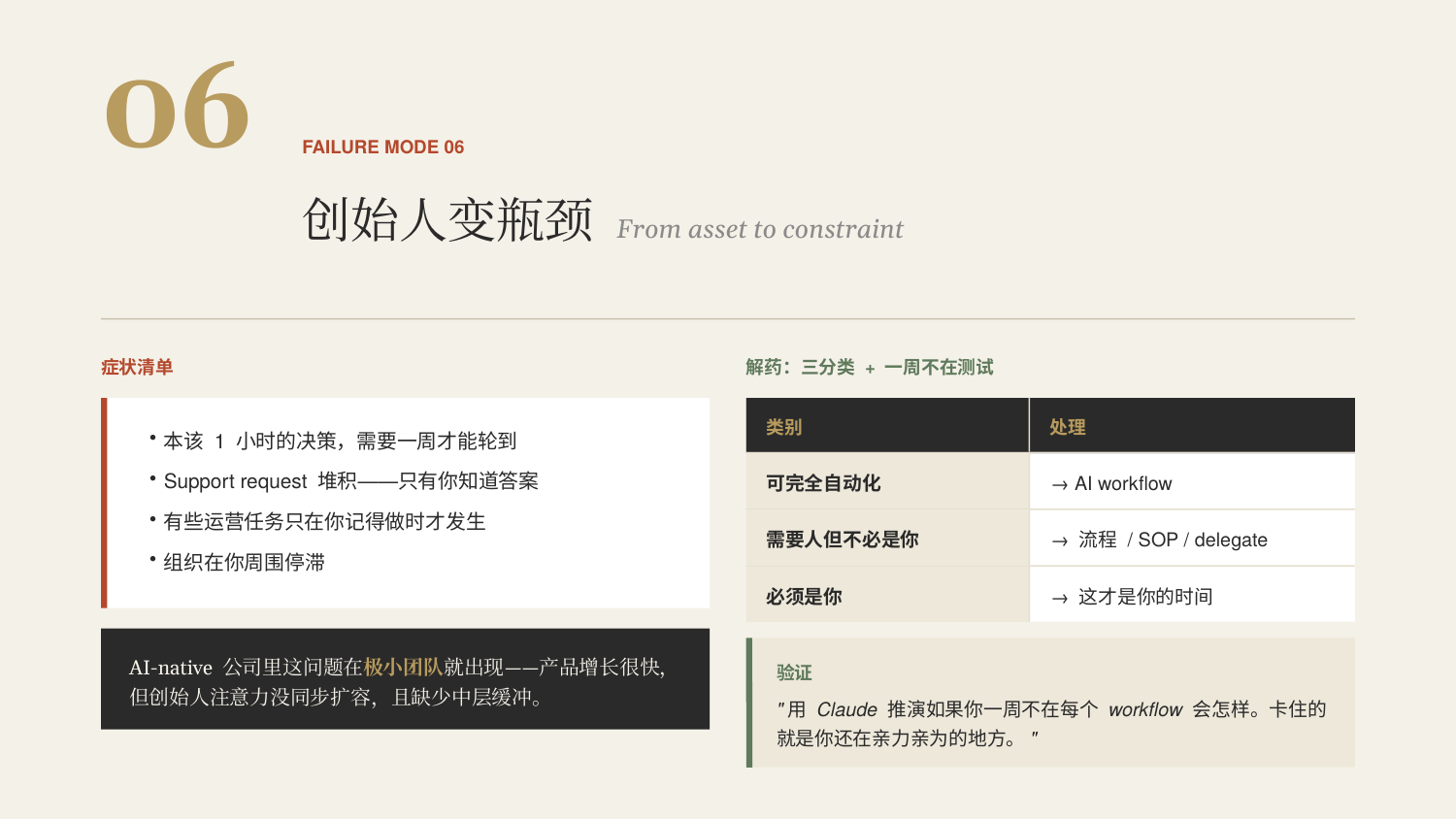

06
FAILURE MODE 06

创始人变瓶颈 From asset to constraint

症状清单
解药：三分类 + 一周不在测试

类别
处理
本该 1 小时的决策，需要一周才能轮到
Support request 堆积——只有你知道答案
有些运营任务只在你记得做时才发生
组织在你周围停滞

可完全自动化
→ AI workflow

需要人但不必是你
→ 流程 / SOP / delegate

必须是你
→ 这才是你的时间

AI-native 公司里这问题在极小团队就出现——产品增长很快，但创始人注意力没同步扩容，且缺少中层缓冲。
验证
"用 Claude 推演如果你一周不在每个 workflow 会怎样。卡住的就是你还在亲力亲为的地方。"